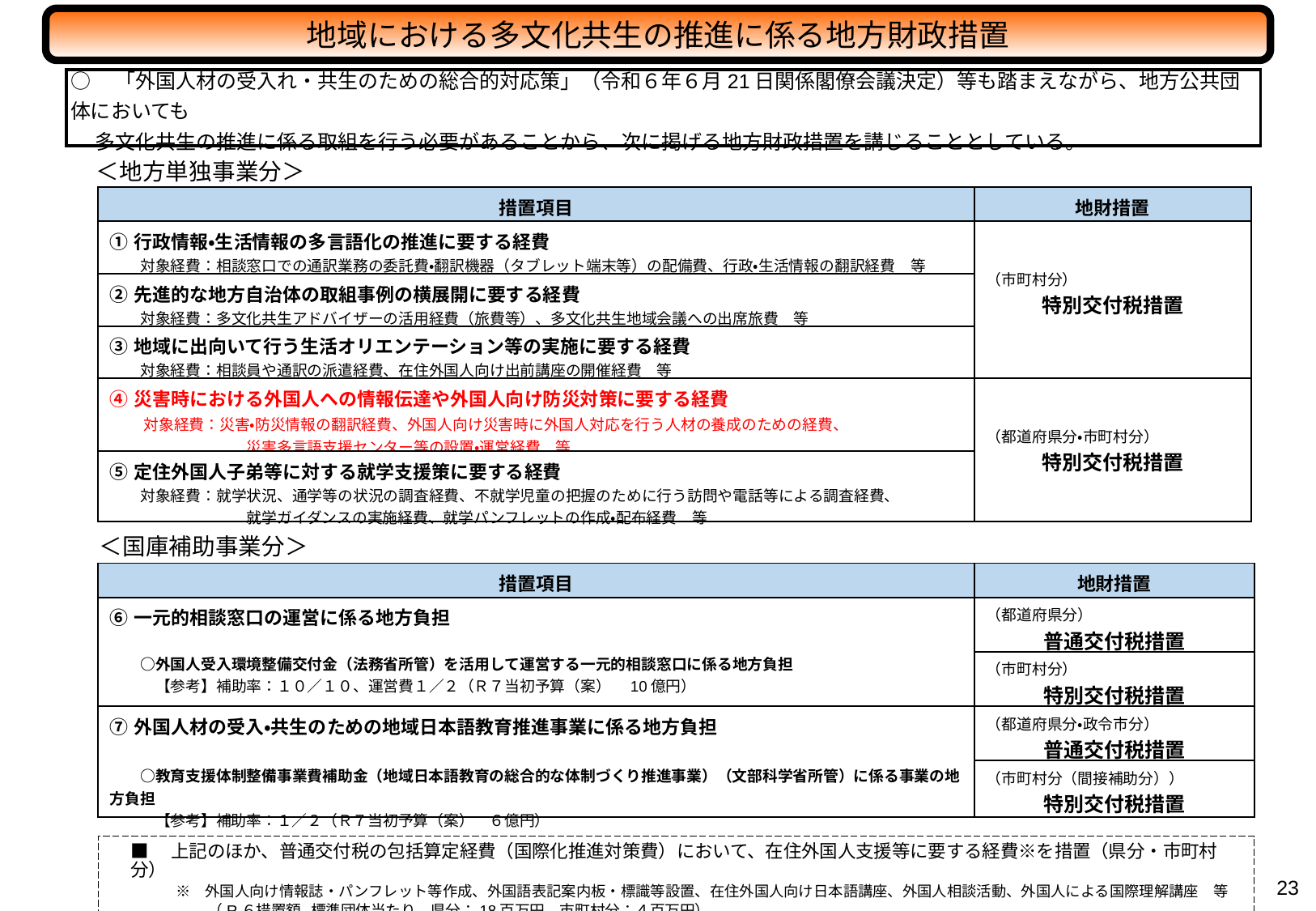

地域における多文化共生の推進に係る地方財政措置
○　「外国人材の受入れ・共生のための総合的対応策」（令和６年６月21日関係閣僚会議決定）等も踏まえながら、地方公共団体においても
　 多文化共生の推進に係る取組を行う必要があることから、次に掲げる地方財政措置を講じることとしている。
＜地方単独事業分＞
| 措置項目 | 地財措置 |
| --- | --- |
| ①行政情報・生活情報の多言語化の推進に要する経費 　　対象経費：相談窓口での通訳業務の委託費・翻訳機器（タブレット端末等）の配備費、行政・生活情報の翻訳経費　等 | （市町村分） 特別交付税措置 |
| ②先進的な地方自治体の取組事例の横展開に要する経費 　　対象経費：多文化共生アドバイザーの活用経費（旅費等）、多文化共生地域会議への出席旅費　等 |  |
| ③地域に出向いて行う生活オリエンテーション等の実施に要する経費 　　対象経費：相談員や通訳の派遣経費、在住外国人向け出前講座の開催経費　等 |  |
| ④災害時における外国人への情報伝達や外国人向け防災対策に要する経費 　　対象経費：災害・防災情報の翻訳経費、外国人向け災害時に外国人対応を行う人材の養成のための経費、 　　　　　　　　　災害多言語支援センター等の設置・運営経費　等 | （都道府県分・市町村分） 特別交付税措置 |
| ⑤定住外国人子弟等に対する就学支援策に要する経費 　　対象経費：就学状況、通学等の状況の調査経費、不就学児童の把握のために行う訪問や電話等による調査経費、 　　　　　　　　　就学ガイダンスの実施経費、就学パンフレットの作成・配布経費　等 |  |
＜国庫補助事業分＞
| 措置項目 | 地財措置 |
| --- | --- |
| ⑥一元的相談窓口の運営に係る地方負担 　　 　　○外国人受入環境整備交付金（法務省所管）を活用して運営する一元的相談窓口に係る地方負担 　　　【参考】補助率：１０／１０、運営費１／２（Ｒ７当初予算（案）　10億円） | （都道府県分） 普通交付税措置 |
|  | （市町村分） 特別交付税措置 |
| ⑦外国人材の受入・共生のための地域日本語教育推進事業に係る地方負担 　　 　　○教育支援体制整備事業費補助金（地域日本語教育の総合的な体制づくり推進事業）（文部科学省所管）に係る事業の地方負担 　　　【参考】補助率：１／２（Ｒ７当初予算（案）　６億円） | （都道府県分・政令市分） 普通交付税措置 |
|  | （市町村分（間接補助分）） 特別交付税措置 |
■　上記のほか、普通交付税の包括算定経費（国際化推進対策費）において、在住外国人支援等に要する経費※を措置（県分・市町村分）
　　　※　外国人向け情報誌・パンフレット等作成、外国語表記案内板・標識等設置、在住外国人向け日本語講座、外国人相談活動、外国人による国際理解講座　等
　　　　　 （R６措置額   標準団体当たり　県分：18百万円、市町村分：４百万円）
23